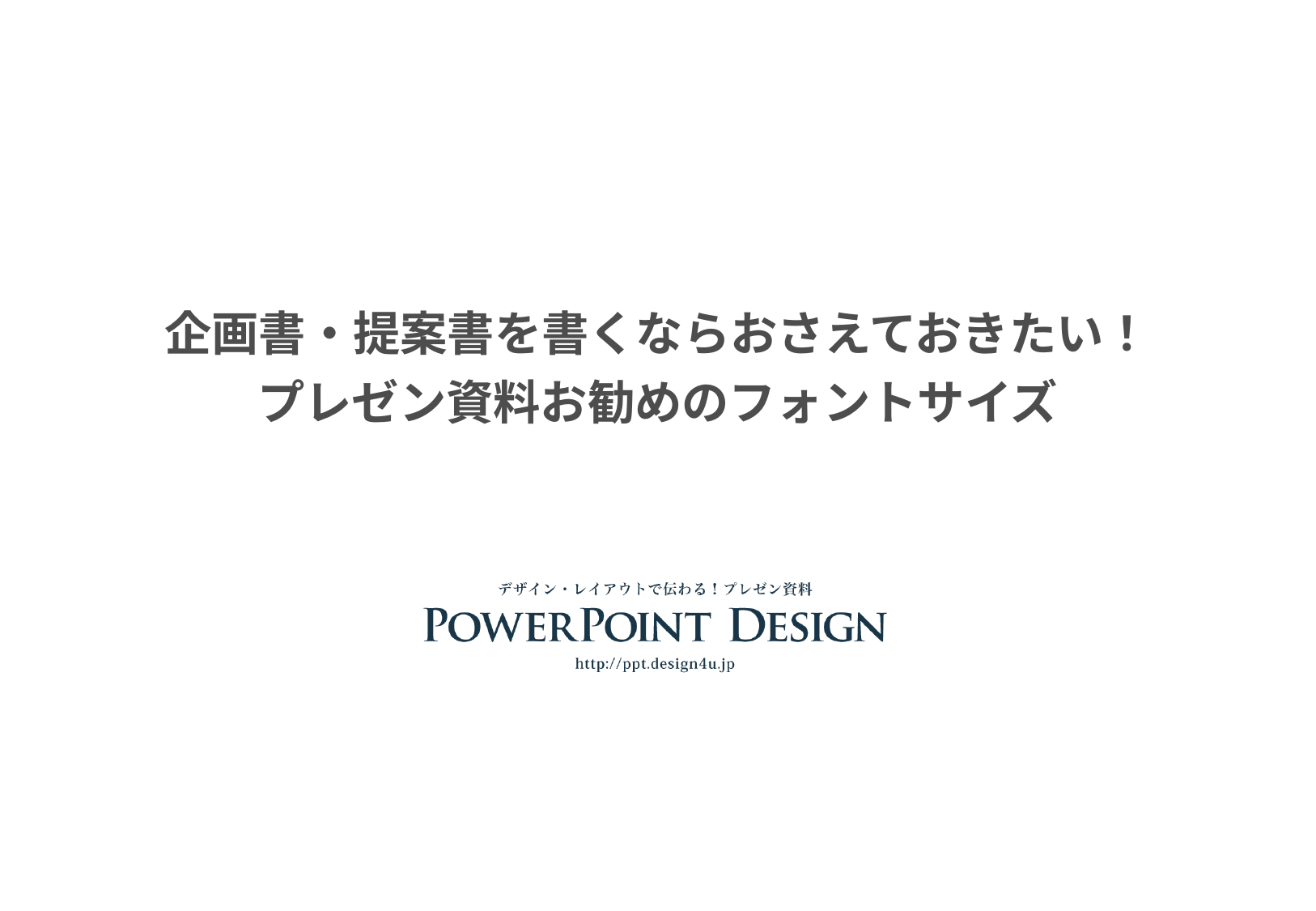

# 企画書・提案書を書くならおさえておきたい！ プレゼン資料お勧めのフォントサイズ